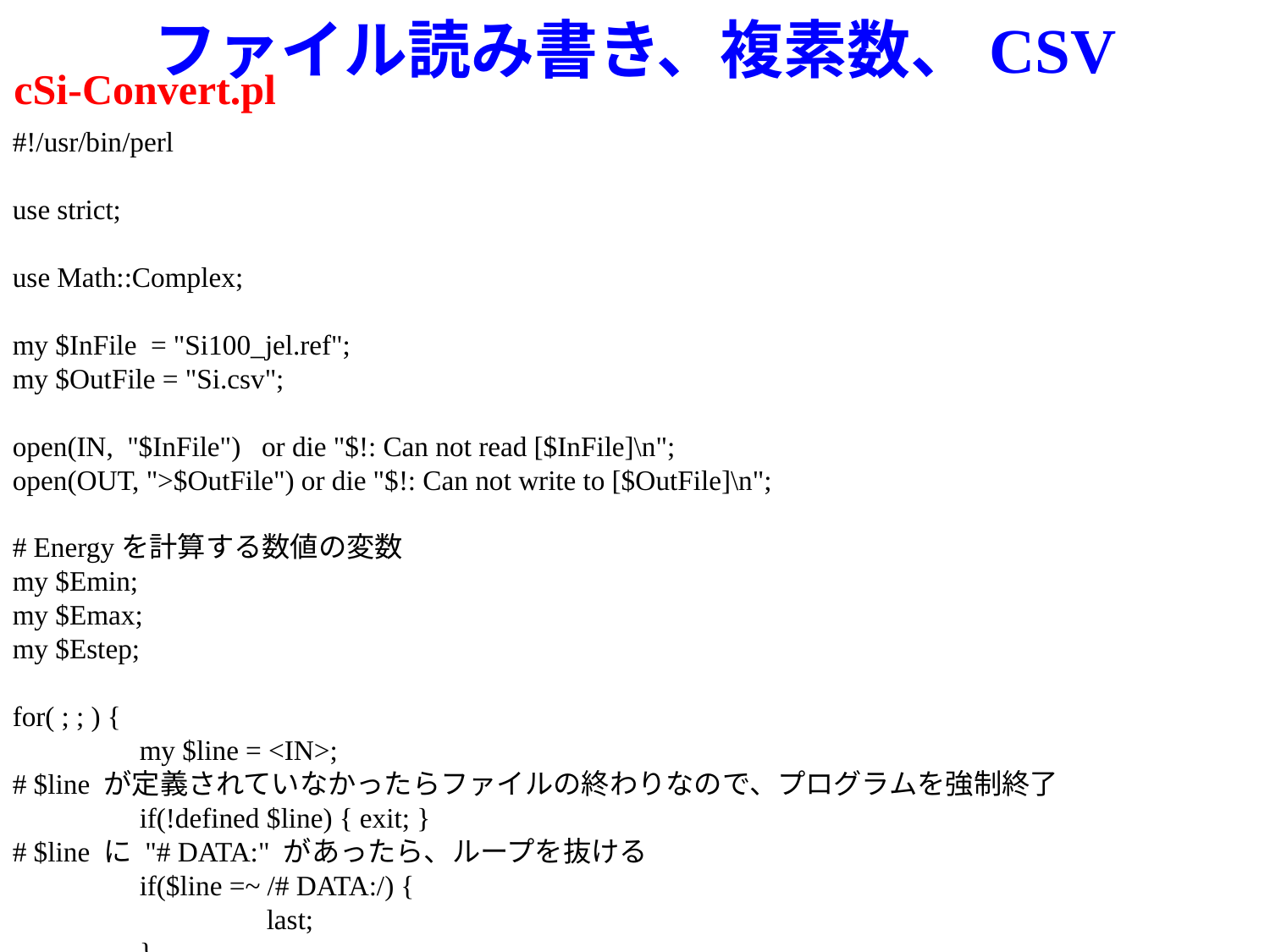

# ファイル読み書き、複素数、CSV
cSi-Convert.pl
#!/usr/bin/perl

use strict;

use Math::Complex;

my $InFile  = "Si100_jel.ref";
my $OutFile = "Si.csv";

open(IN,  "$InFile")   or die "$!: Can not read [$InFile]\n";
open(OUT, ">$OutFile") or die "$!: Can not write to [$OutFile]\n";

# Energyを計算する数値の変数
my $Emin;
my $Emax;
my $Estep;

for( ; ; ) {
	my $line = <IN>;
# $line が定義されていなかったらファイルの終わりなので、プログラムを強制終了
	if(!defined $line) { exit; }
# $line に "# DATA:" があったら、ループを抜ける
	if($line =~ /# DATA:/) {
		last;
	}
# $line に "# FIRST POINT:" があったら、次の行に$Eminがある
	if($line =~ /# FIRST POINT:/) {
		my $line2 = <IN>;
# $line2から ' eV' をはずして浮動小数点に直せばいい。簡単な方法は 0.0 を足すこと
		$Emin = $line2 + 0.0;
	}
	if($line =~ /# LAST POINT:/) {
		my $line2 = <IN>;
		$Emax = $line2 + 0.0;
	}
	if($line =~ /# INCREMENT:/) {
		my $line2 = <IN>;
		$Estep = $line2 + 0.0;
	}
}
print "Erange: $Emin - $Emax, $Estep step\n";

# 変な行 "銜     鉗     "を読み飛ばす
my $line = <IN>;

print OUT "Energy(eV),e1,e2,n,k\n";
# 次の行からは e1,e2の数値データ
# Energyを計算するのに、何番目のデータか知る必要があるので、$i をカウンターに使う
for(my $i = 0 ; ; $i = $i + 1 ) {
	$line = <IN>;
# ファイルエンドであればループ終了
	if(!defined $line) { last; }
	my ($e1, $e2) = split(/ /, $line);
# データエンドは、$e2 が定義されているかどうかで判断できる
	if(!defined $e2) { last; }

	my $E = $Emin + $Estep * $i;
	my ($n, $k)   = &EpsToNK($e1, $e2);
	print "e*=($e1, $e2) => (n,k) = ($n, $k)\n";
	print OUT "$E,$e1,$e2,$n,$k\n";
}

close(OUT);
close(IN);

exit;

sub EpsToNK
{
	my ($e1, $e2) = @_;

# 実数で受け取った$e1, $e2から複素数変数を作って $ec に代入する
	my $ec = cplx($e1, -$e2);
# 複素数の平方根計算を行う
	my $nc = sqrt($ec);
# 複素数の実部と虚部を取り出し、配列の戻り値を返す
	return (Re($nc), -Im($nc));
}